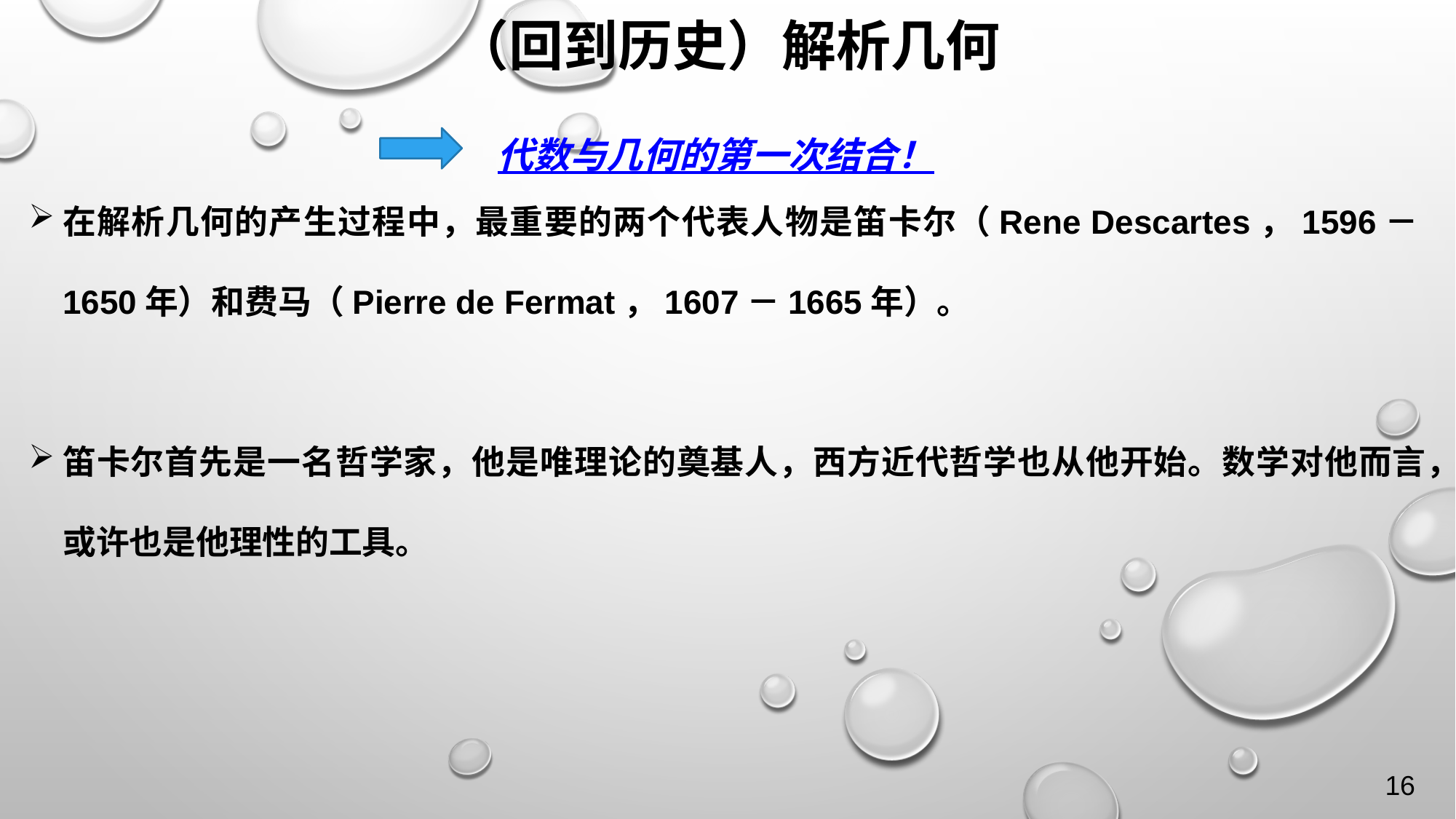

（回到历史）解析几何
代数与几何的第一次结合！

在解析几何的产生过程中，最重要的两个代表人物是笛卡尔（Rene Descartes，1596－1650年）和费马（Pierre de Fermat，1607－1665年）。

笛卡尔首先是一名哲学家，他是唯理论的奠基人，西方近代哲学也从他开始。数学对他而言，或许也是他理性的工具。

16